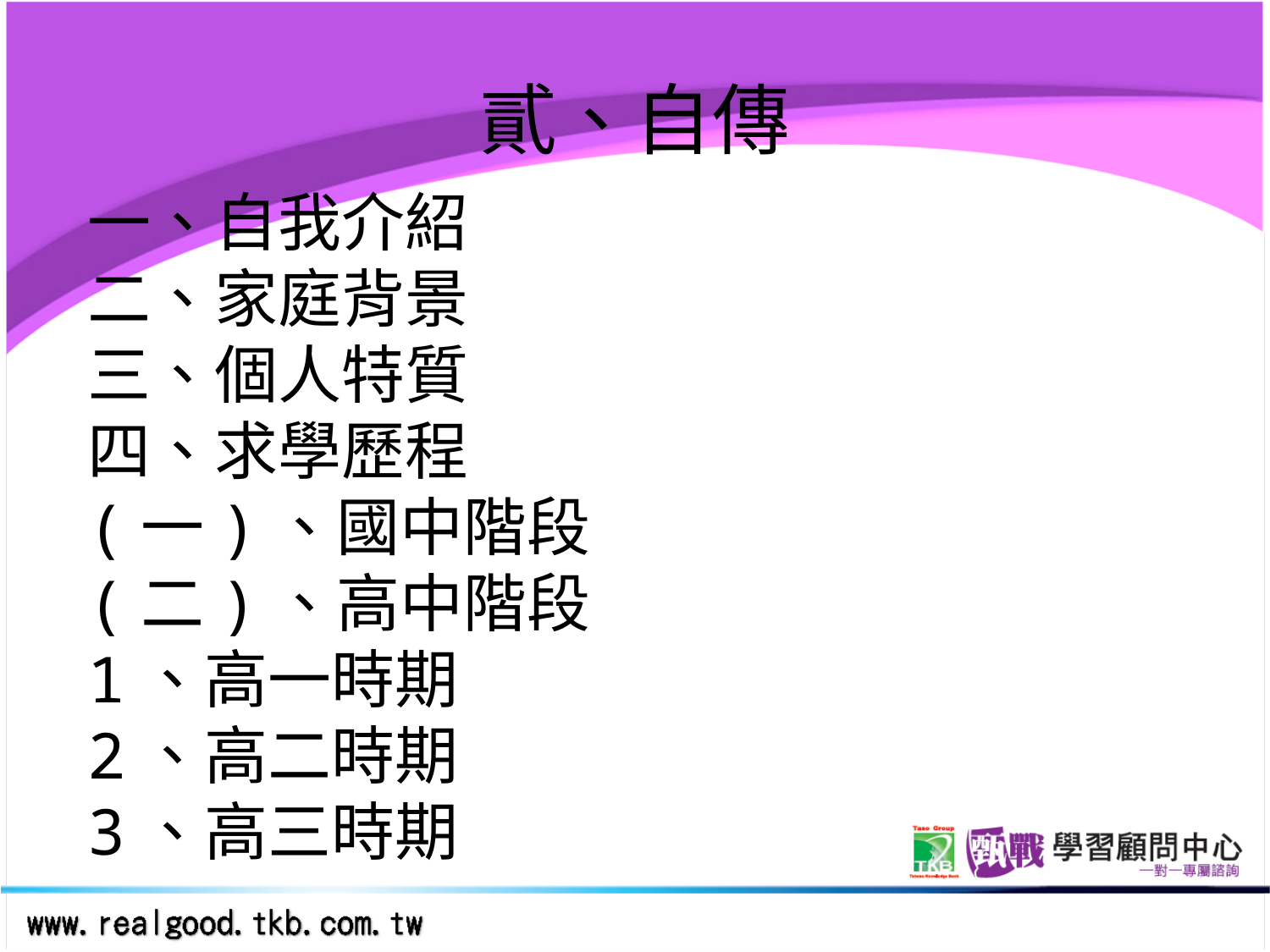

# 貳、自傳
一、自我介紹
二、家庭背景
三、個人特質
四、求學歷程
(一)、國中階段
(二)、高中階段
1、高一時期
2、高二時期
3、高三時期